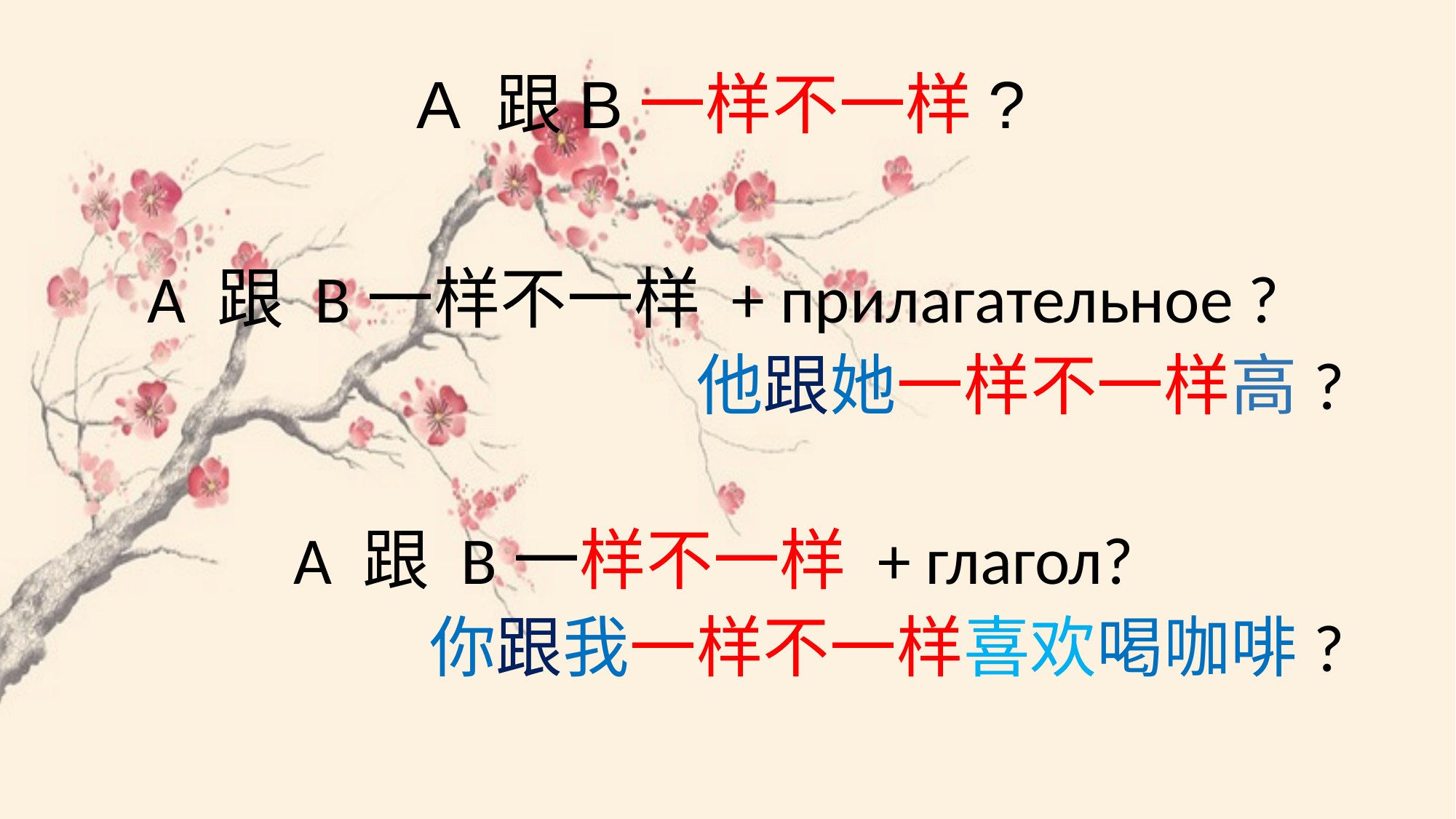

А 跟В一样不一样?

А 跟 В一样不一样 + прилагательное ?
他跟她一样不一样高?

А 跟 В一样不一样 + глагол?
你跟我一样不一样喜欢喝咖啡?